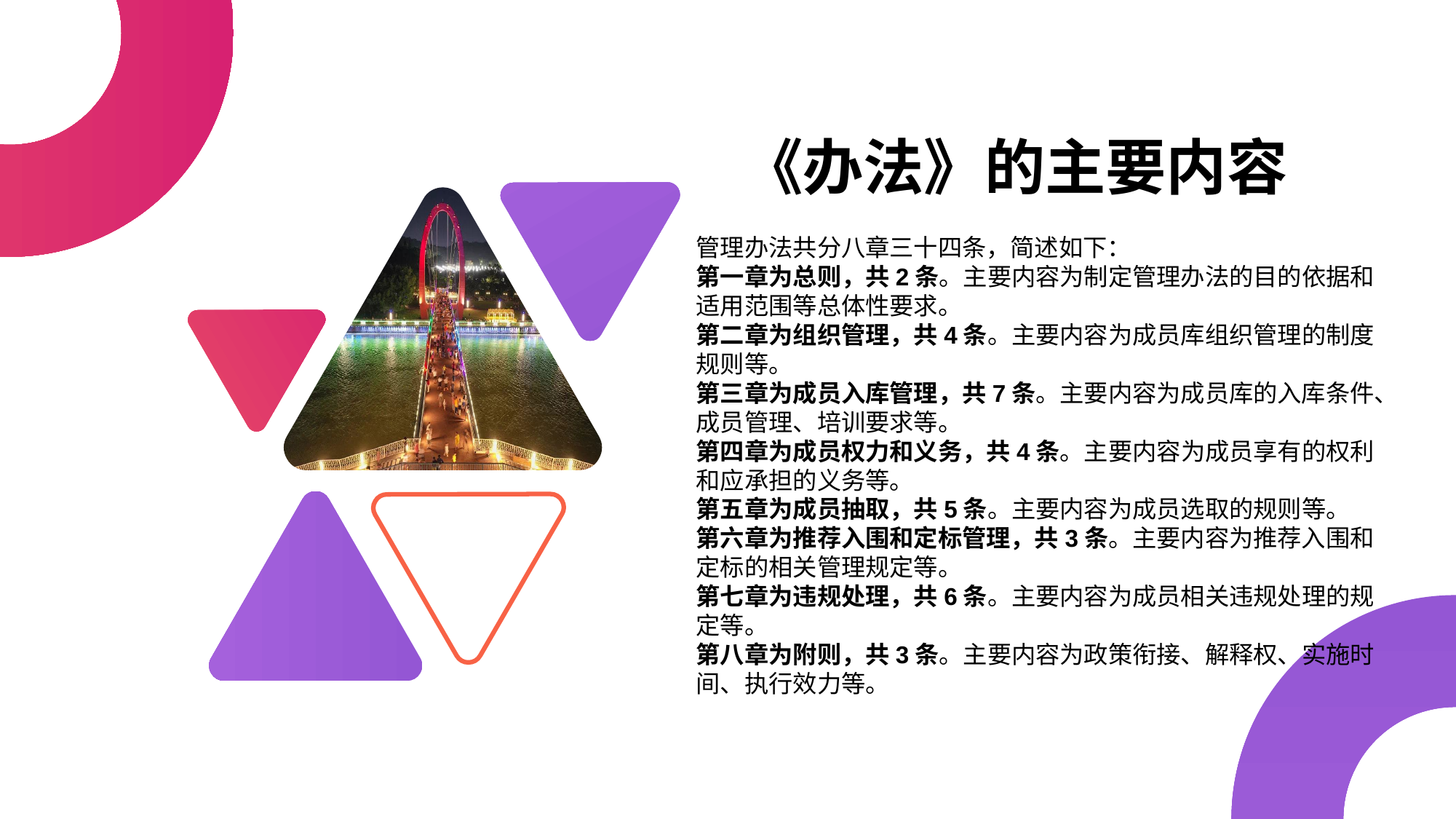

《办法》的主要内容

管理办法共分八章三十四条，简述如下：
第一章为总则，共2条。主要内容为制定管理办法的目的依据和适用范围等总体性要求。
第二章为组织管理，共4条。主要内容为成员库组织管理的制度规则等。
第三章为成员入库管理，共7条。主要内容为成员库的入库条件、成员管理、培训要求等。
第四章为成员权力和义务，共4条。主要内容为成员享有的权利和应承担的义务等。
第五章为成员抽取，共5条。主要内容为成员选取的规则等。
第六章为推荐入围和定标管理，共3条。主要内容为推荐入围和定标的相关管理规定等。
第七章为违规处理，共6条。主要内容为成员相关违规处理的规定等。
第八章为附则，共3条。主要内容为政策衔接、解释权、实施时间、执行效力等。